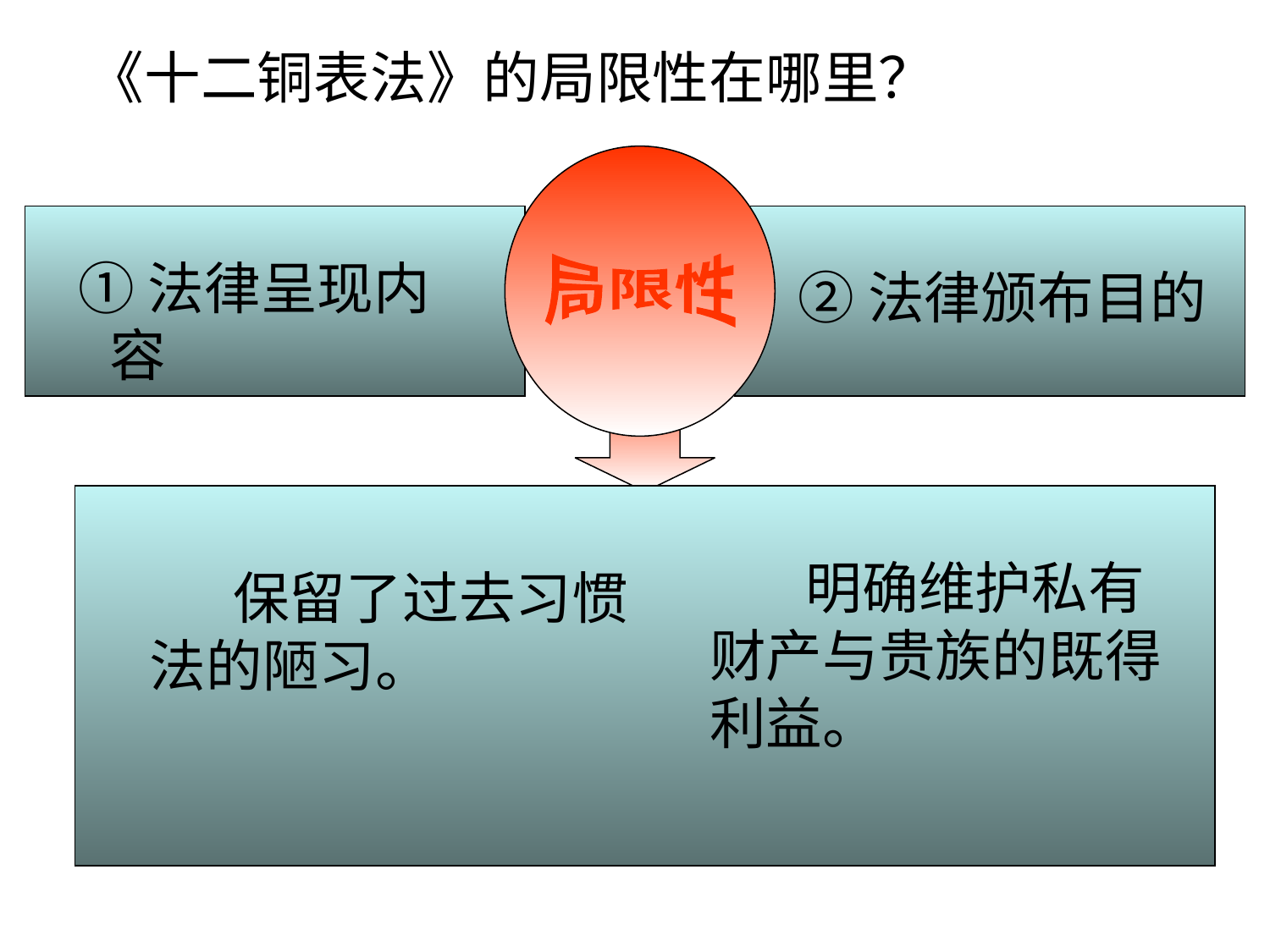

《十二铜表法》的局限性在哪里？

①法律呈现内容
局限性
②法律颁布目的

         明确维护私有财产与贵族的既得利益。
        保留了过去习惯法的陋习。